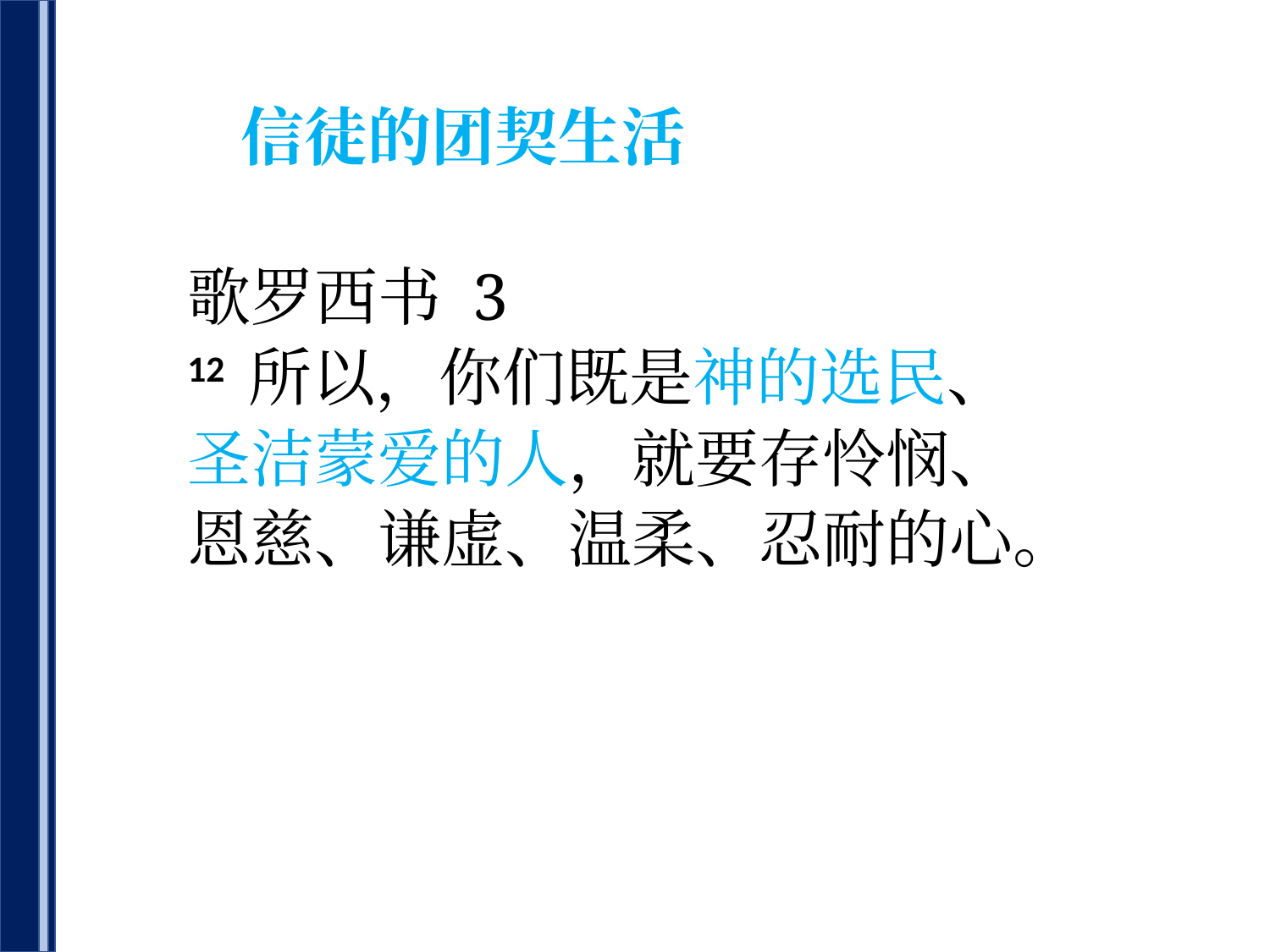

信徒的团契生活
歌罗西书 3
12 所以，你们既是神的选民、圣洁蒙爱的人，就要存怜悯、恩慈、谦虚、温柔、忍耐的心。